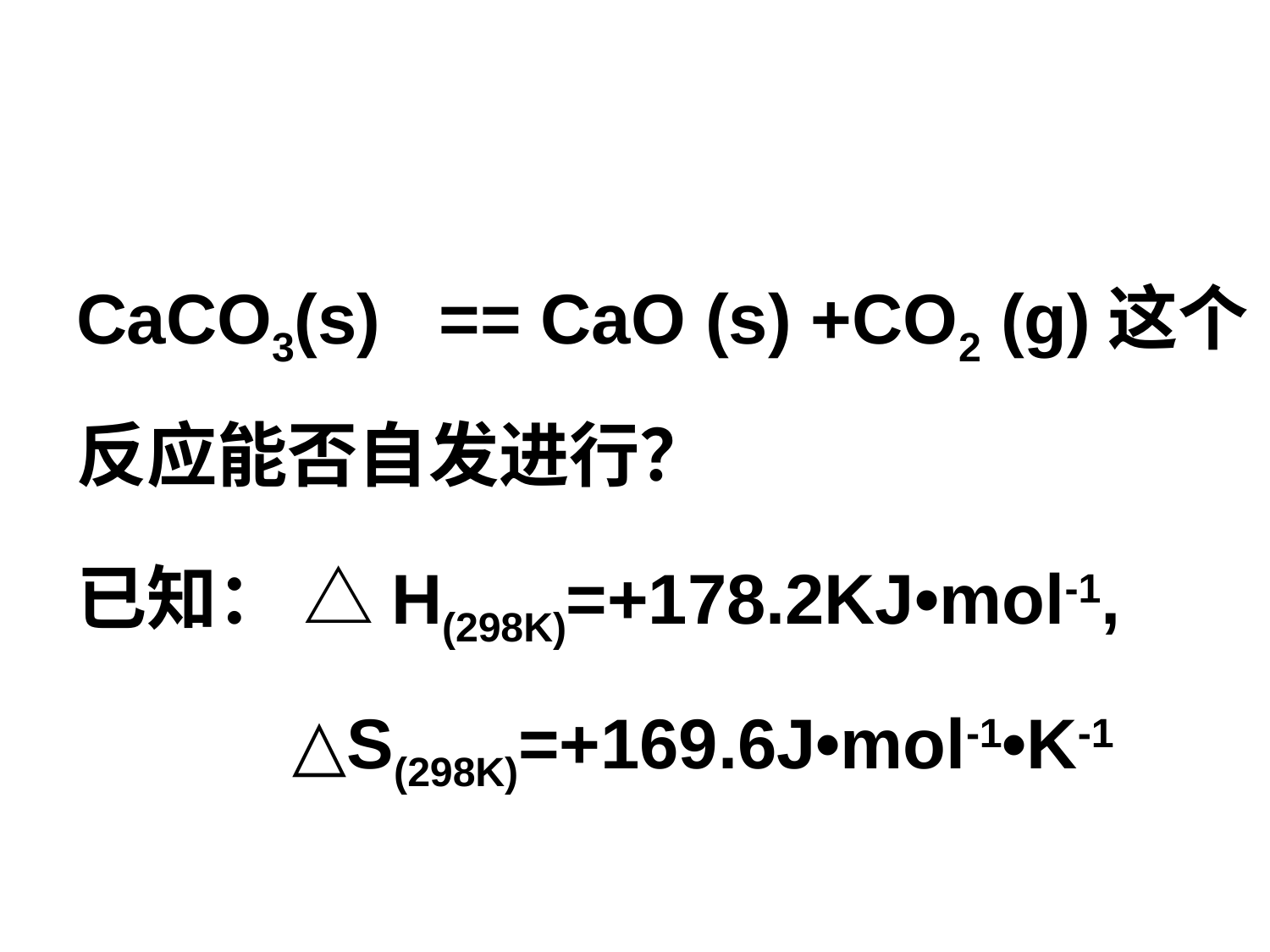

思考思考
CaCO3(s)   == CaO (s) +CO2 (g)这个

反应能否自发进行？

已知： △H(298K)=+178.2KJ•mol-1,

           △S(298K)=+169.6J•mol-1•K-1